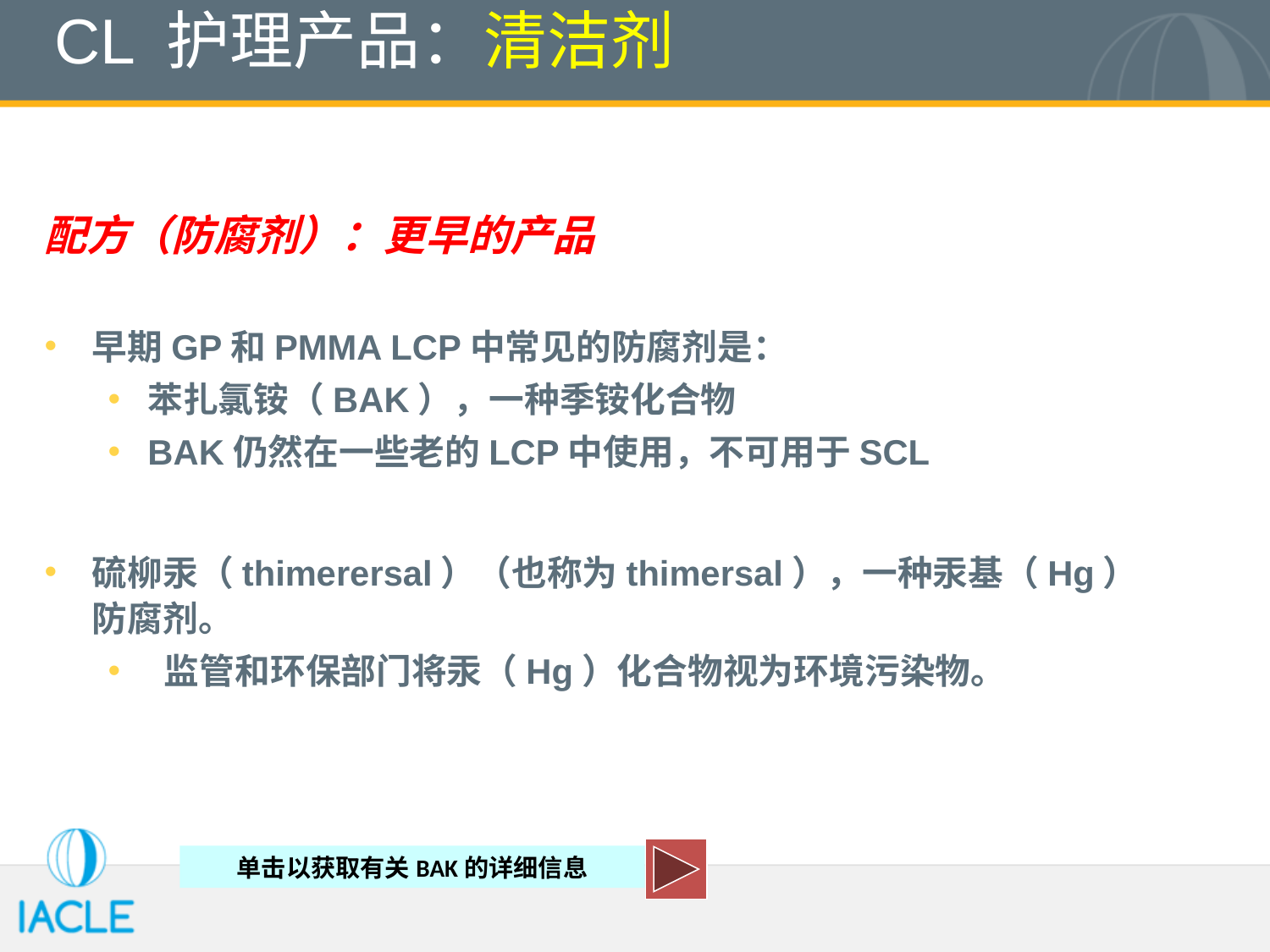

CL 护理产品：清洁剂
配方（防腐剂）：更早的产品

早期GP和PMMA LCP中常见的防腐剂是：
苯扎氯铵（BAK），一种季铵化合物
BAK仍然在一些老的LCP中使用，不可用于SCL

硫柳汞（thimerersal）（也称为thimersal），一种汞基（Hg）防腐剂。
 监管和环保部门将汞（Hg）化合物视为环境污染物。

单击以获取有关BAK的详细信息